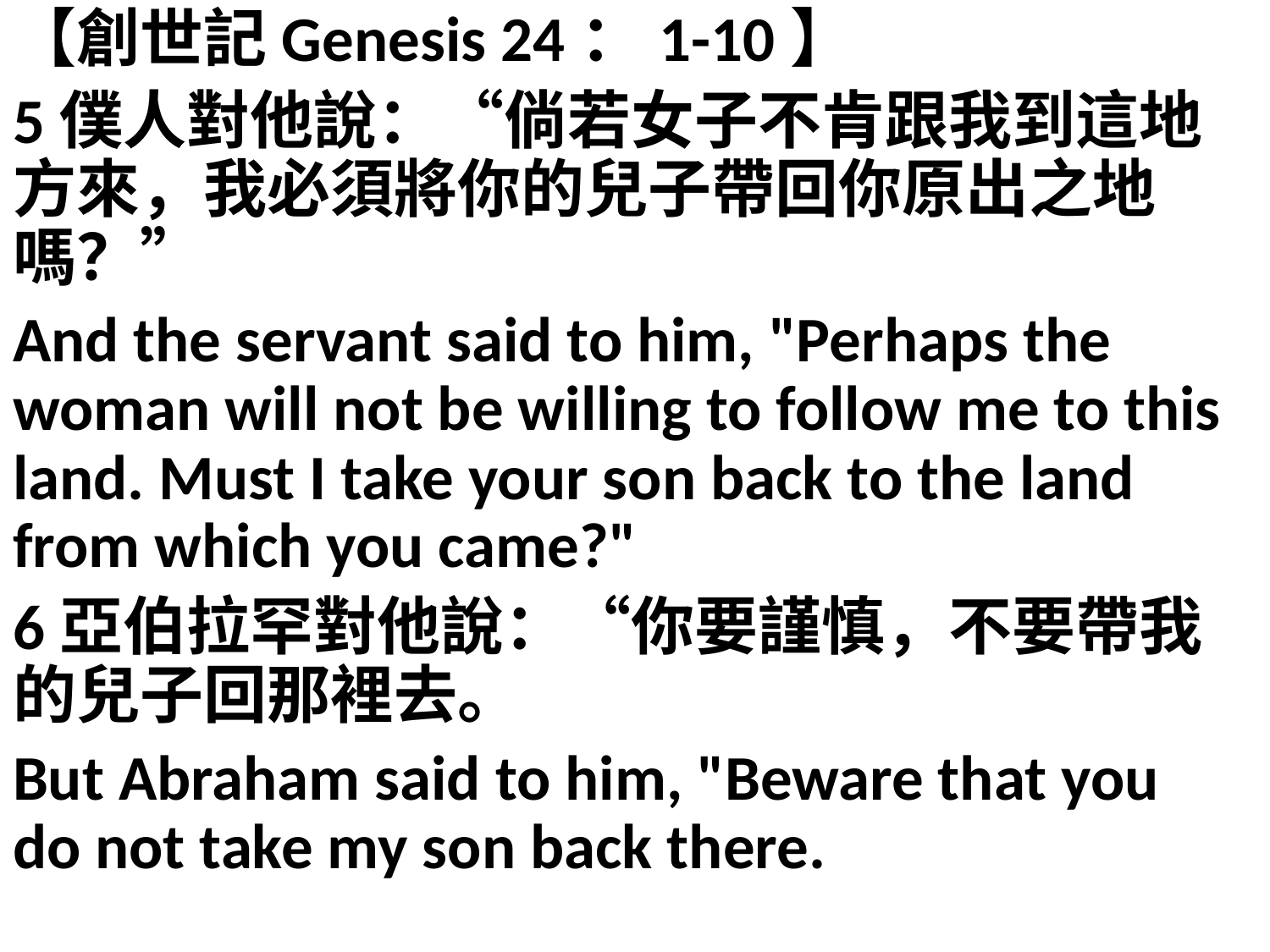

【創世記Genesis 24：1-10】
5僕人對他說：“倘若女子不肯跟我到這地方來，我必須將你的兒子帶回你原出之地嗎？”
And the servant said to him, "Perhaps the woman will not be willing to follow me to this land. Must I take your son back to the land from which you came?"
6亞伯拉罕對他說：“你要謹慎，不要帶我的兒子回那裡去。
But Abraham said to him, "Beware that you do not take my son back there.